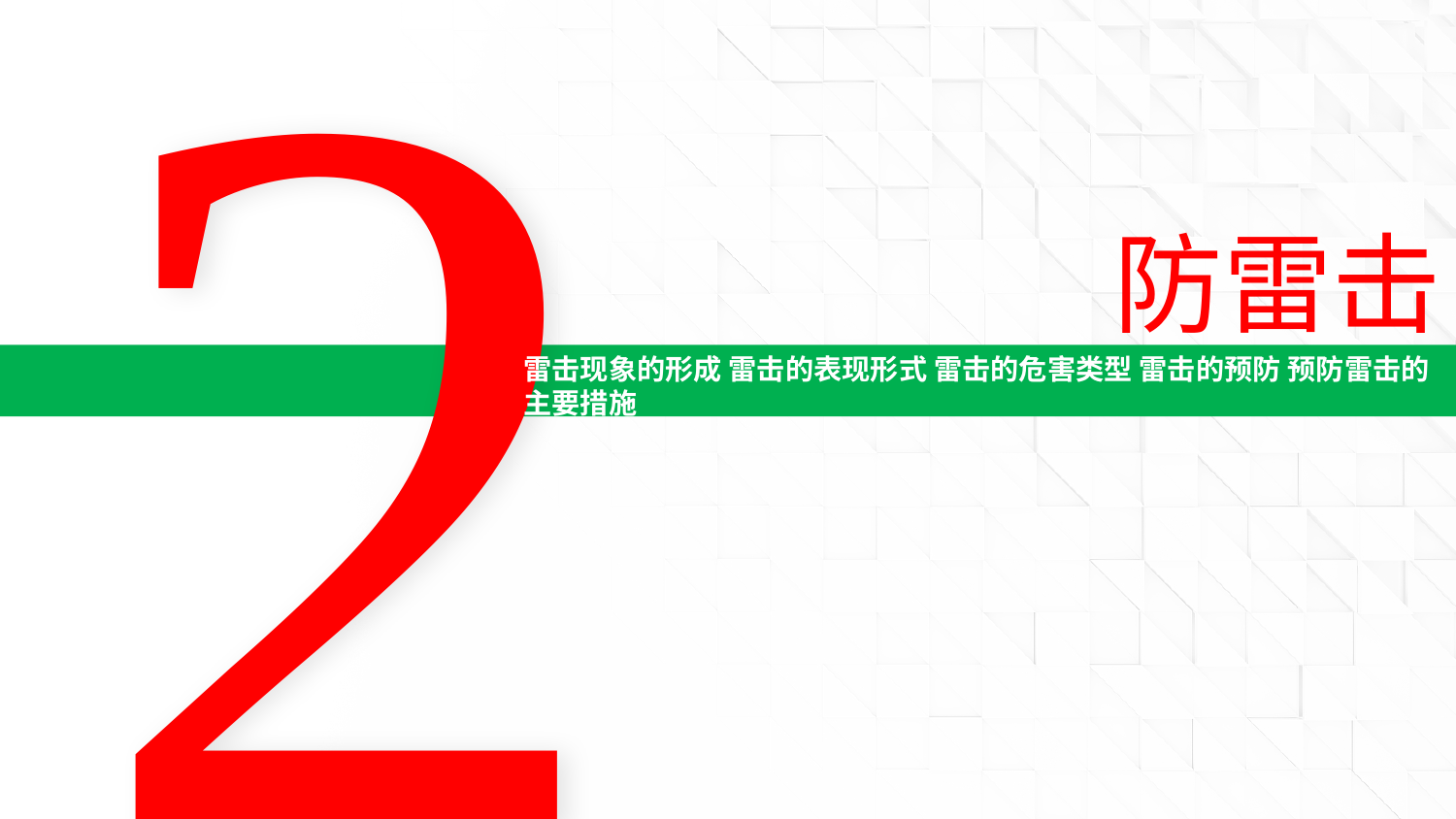

2
防雷击
雷击现象的形成 雷击的表现形式 雷击的危害类型 雷击的预防 预防雷击的主要措施